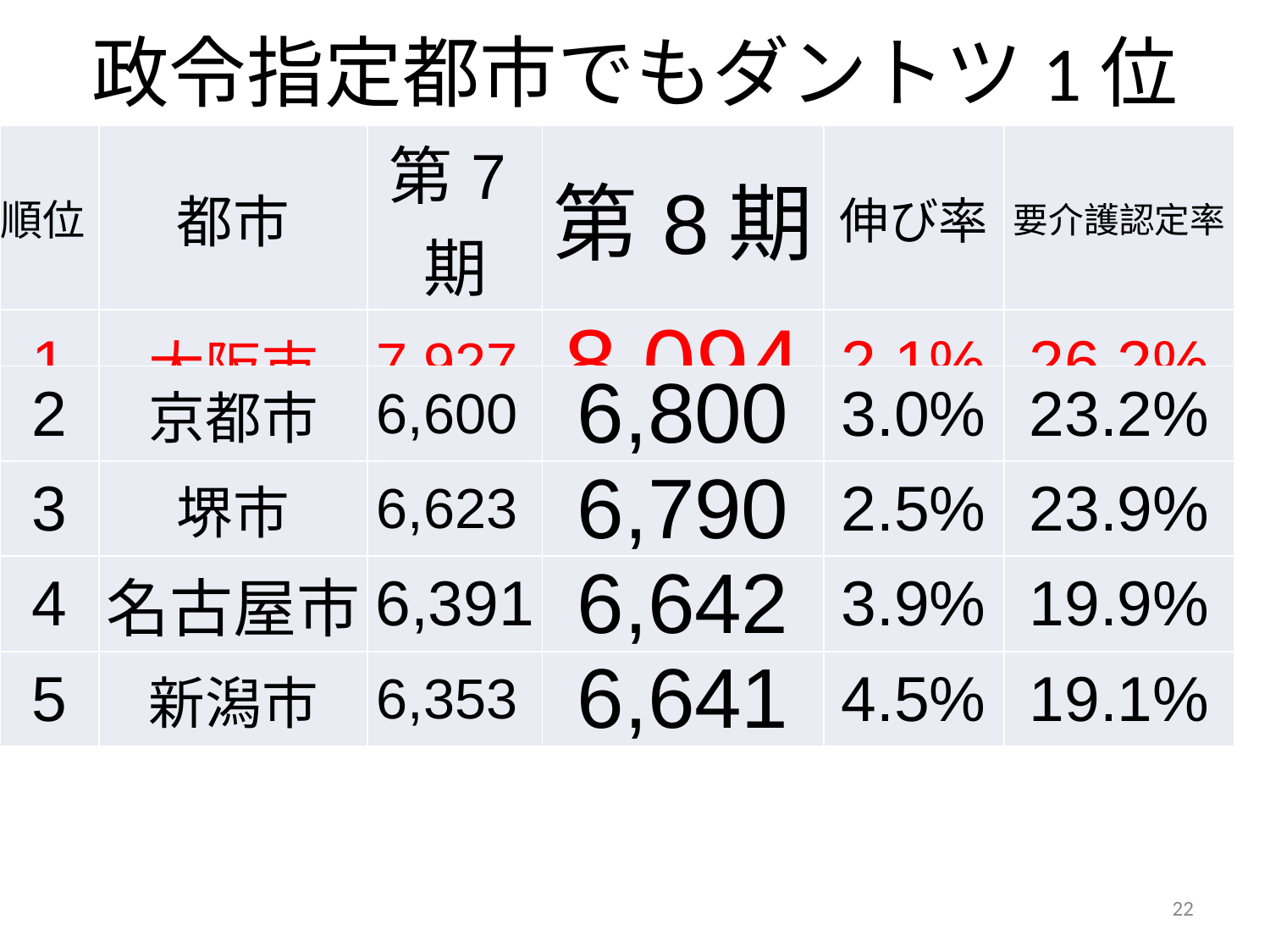

# 政令指定都市でもダントツ1位
| 順位 | 都市 | 第7期 | 第8期 | 伸び率 | 要介護認定率 |
| --- | --- | --- | --- | --- | --- |
| 1 | 大阪市 | 7,927 | 8,094 | 2.1% | 26.2% |
| 2 | 京都市 | 6,600 | 6,800 | 3.0% | 23.2% |
| --- | --- | --- | --- | --- | --- |
| 3 | 堺市 | 6,623 | 6,790 | 2.5% | 23.9% |
| 4 | 名古屋市 | 6,391 | 6,642 | 3.9% | 19.9% |
| 5 | 新潟市 | 6,353 | 6,641 | 4.5% | 19.1% |
22